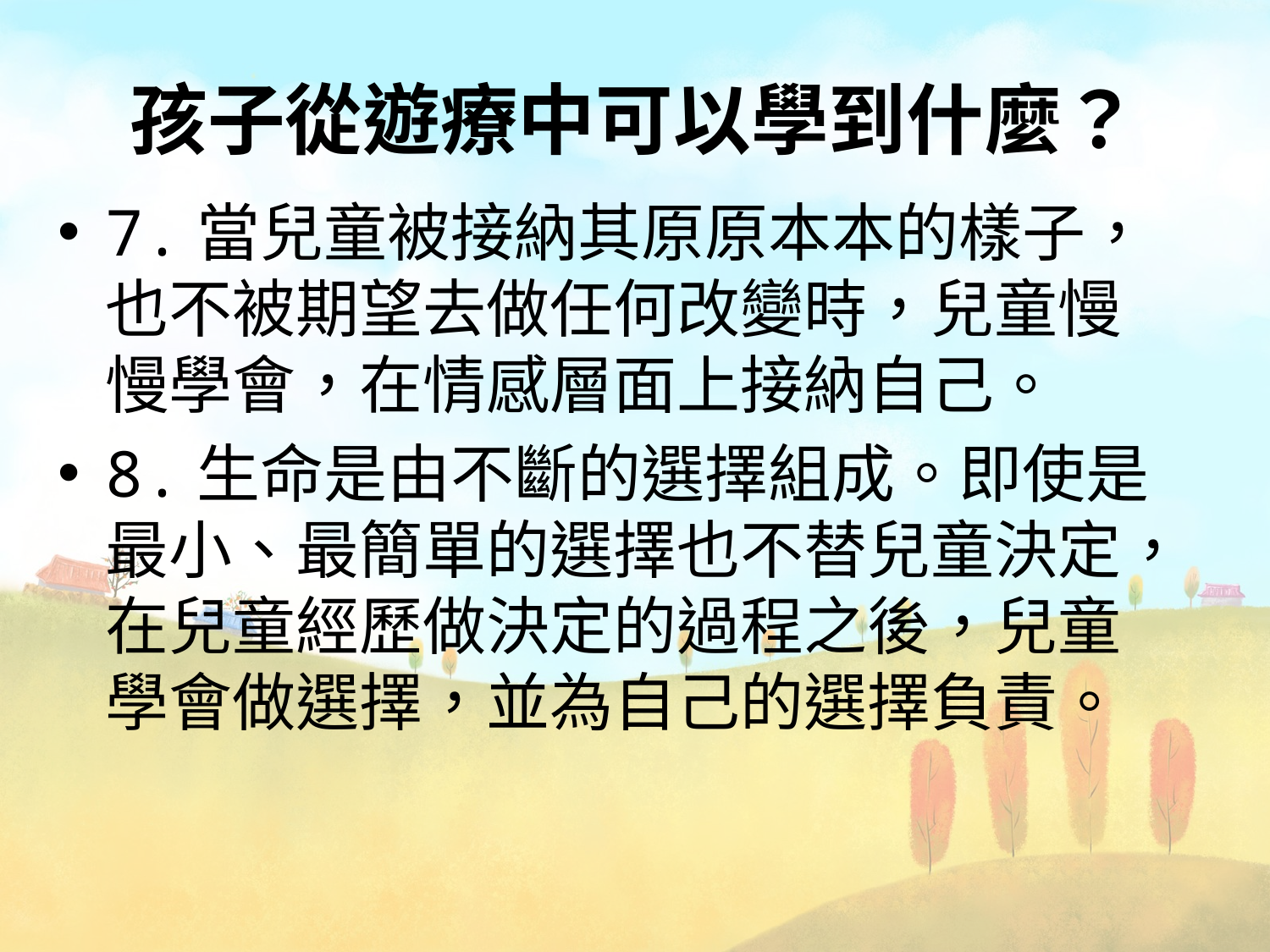

# 孩子從遊療中可以學到什麼？
7.當兒童被接納其原原本本的樣子，也不被期望去做任何改變時，兒童慢慢學會，在情感層面上接納自己。
8.生命是由不斷的選擇組成。即使是最小、最簡單的選擇也不替兒童決定，在兒童經歷做決定的過程之後，兒童學會做選擇，並為自己的選擇負責。